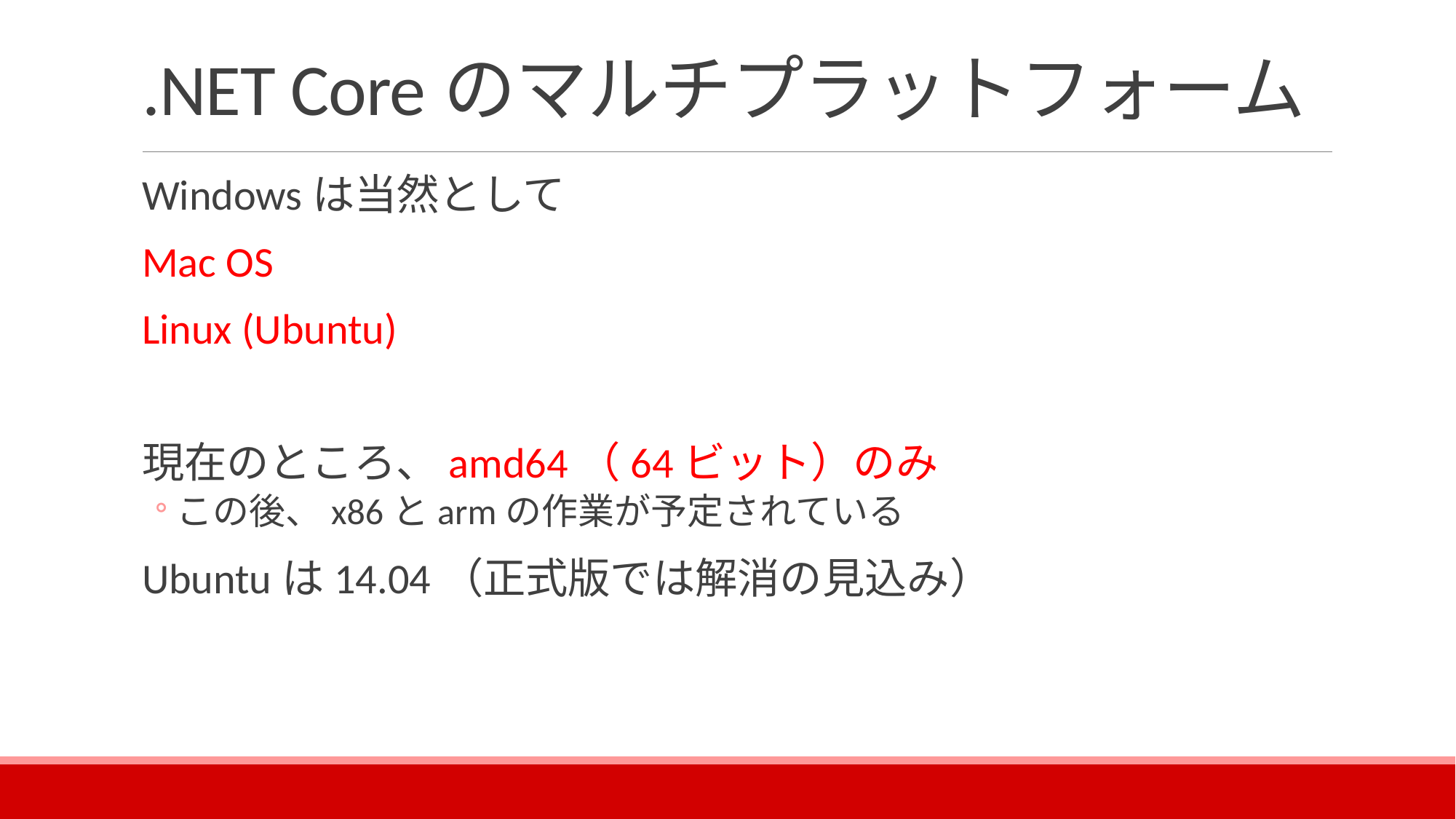

# .NET Coreのマルチプラットフォーム
Windowsは当然として
Mac OS
Linux (Ubuntu)

現在のところ、amd64（64ビット）のみ
この後、x86とarmの作業が予定されている
Ubuntuは14.04（正式版では解消の見込み）